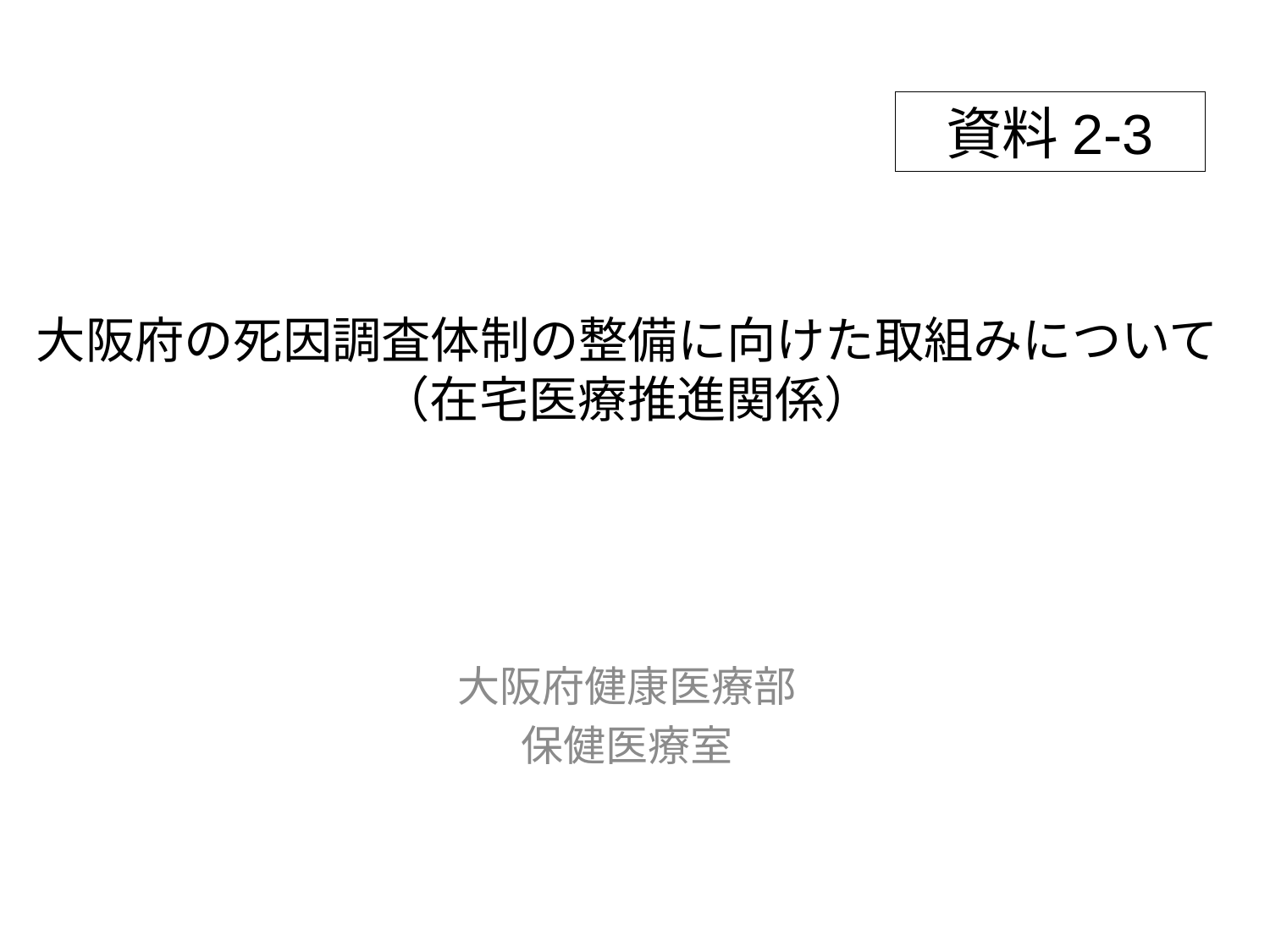

資料2-3
# 大阪府の死因調査体制の整備に向けた取組みについて （在宅医療推進関係）
大阪府健康医療部
保健医療室